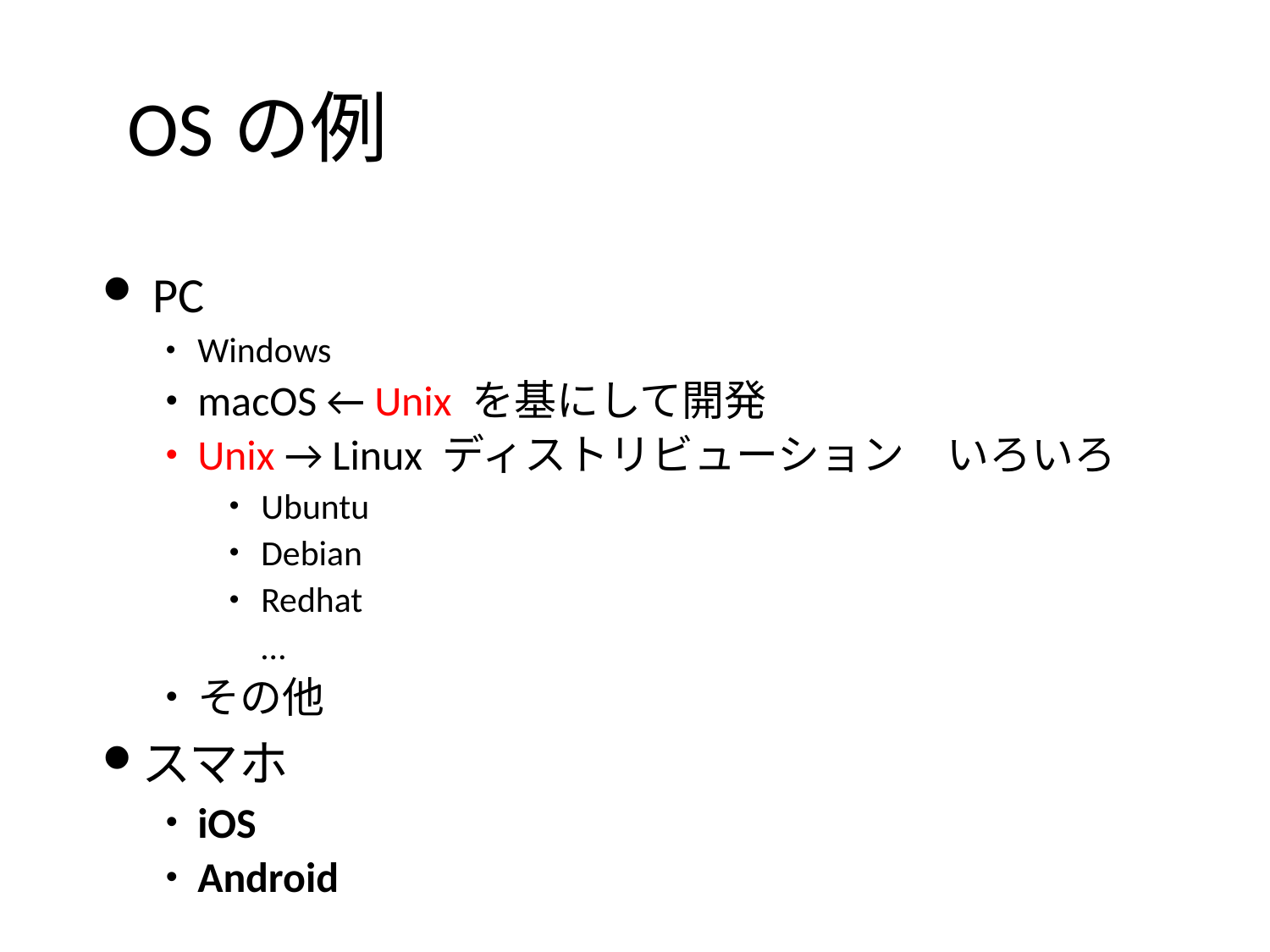

# OSの例
 PC
Windows
macOS ← Unix を基にして開発
Unix → Linux ディストリビューション　いろいろ
Ubuntu
Debian
Redhat
    …
その他
スマホ
iOS
Android